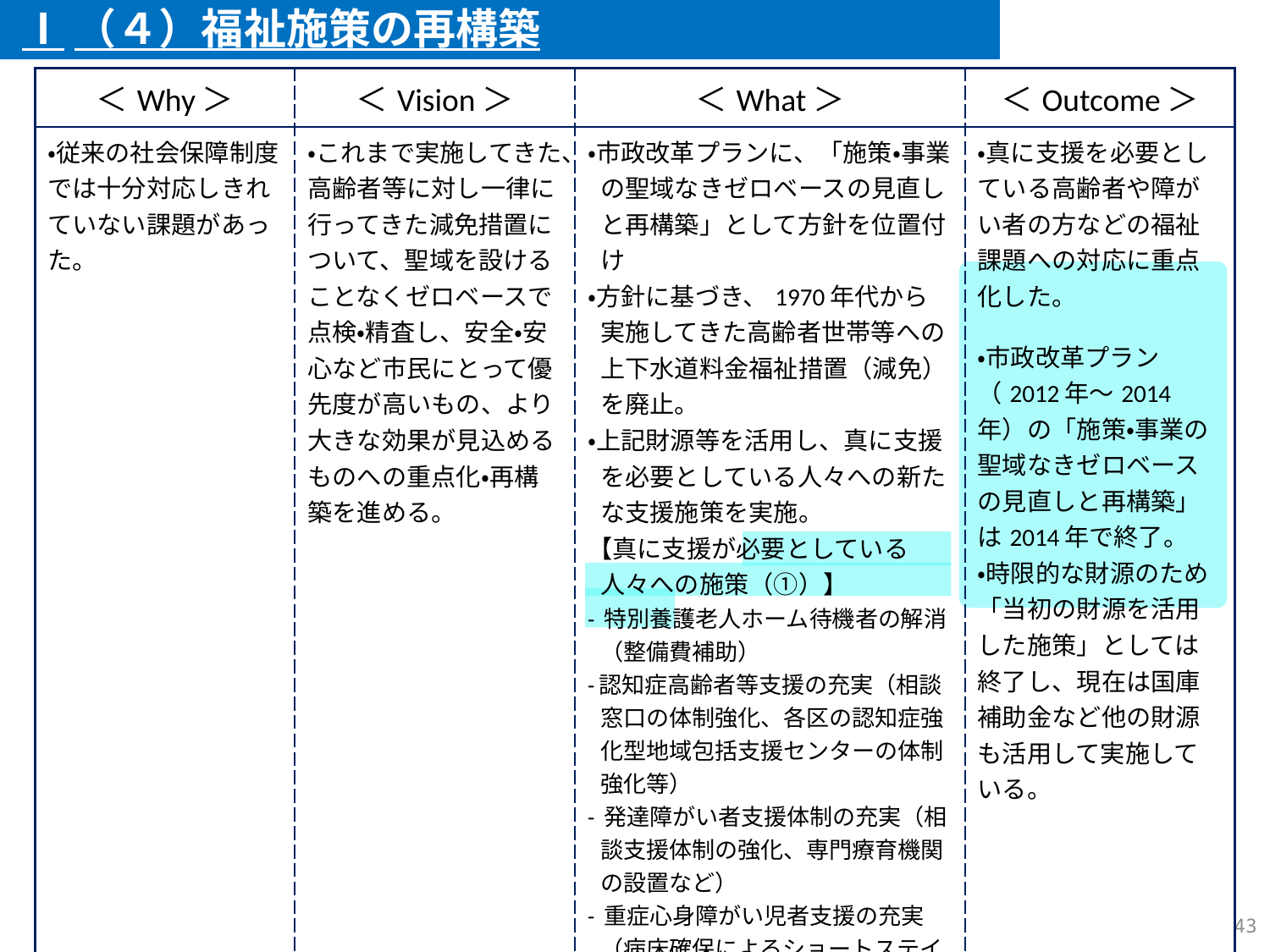

Ⅰ（４）福祉施策の再構築
| ＜Why＞ | ＜Vision＞ | ＜What＞ | ＜Outcome＞ |
| --- | --- | --- | --- |
| ・従来の社会保障制度では十分対応しきれていない課題があった。 | ・これまで実施してきた、高齢者等に対し一律に行ってきた減免措置について、聖域を設けることなくゼロベースで点検・精査し、安全・安心など市民にとって優先度が高いもの、より大きな効果が見込めるものへの重点化・再構築を進める。 | ・市政改革プランに、「施策・事業の聖域なきゼロベースの見直しと再構築」として方針を位置付け ・方針に基づき、1970年代から実施してきた高齢者世帯等への上下水道料金福祉措置（減免）を廃止。 ・上記財源等を活用し、真に支援を必要としている人々への新たな支援施策を実施。 【真に支援が必要としている人々への施策（①）】 - 特別養護老人ホーム待機者の解消（整備費補助） -認知症高齢者等支援の充実（相談窓口の体制強化、各区の認知症強化型地域包括支援センターの体制強化等） - 発達障がい者支援体制の充実（相談支援体制の強化、専門療育機関の設置など） - 重症心身障がい児者支援の充実（病床確保によるショートステイの実施、事業者への研修など） - 福祉施策推進パイロット事業（区長が自らの権限と責任で区独自の福祉的施策をパイロット的に実施） - 「ごみ屋敷」対策（条例制定、精神科医の派遣） | ・真に支援を必要としている高齢者や障がい者の方などの福祉課題への対応に重点化した。 ・市政改革プラン（2012年～2014年）の「施策・事業の聖域なきゼロベースの見直しと再構築」は2014年で終了。 ・時限的な財源のため「当初の財源を活用した施策」としては終了し、現在は国庫補助金など他の財源も活用して実施している。 |

43